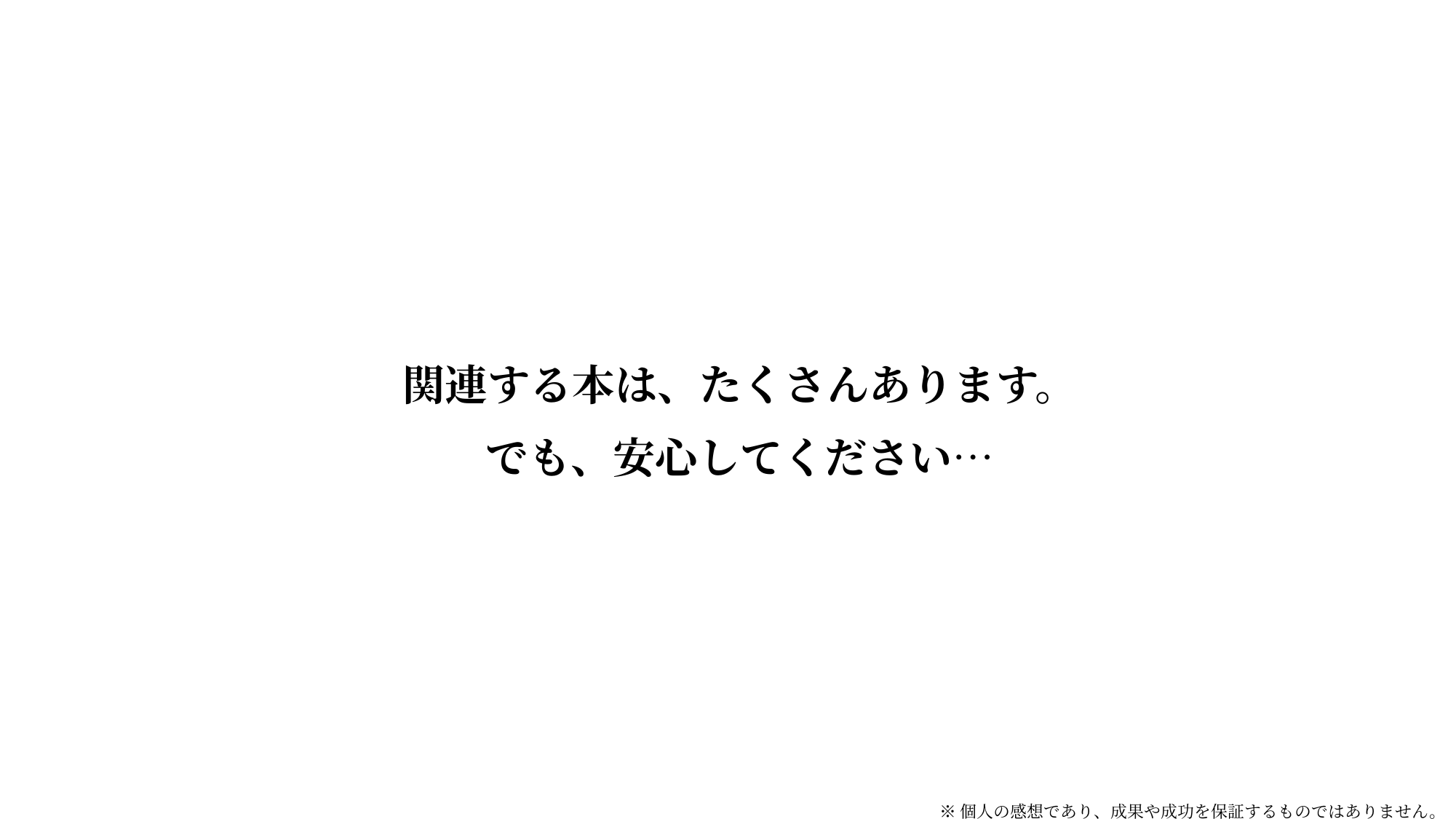

関連する本は、たくさんあります。
でも、安心してください…
※個人の感想であり、成果や成功を保証するものではありません。